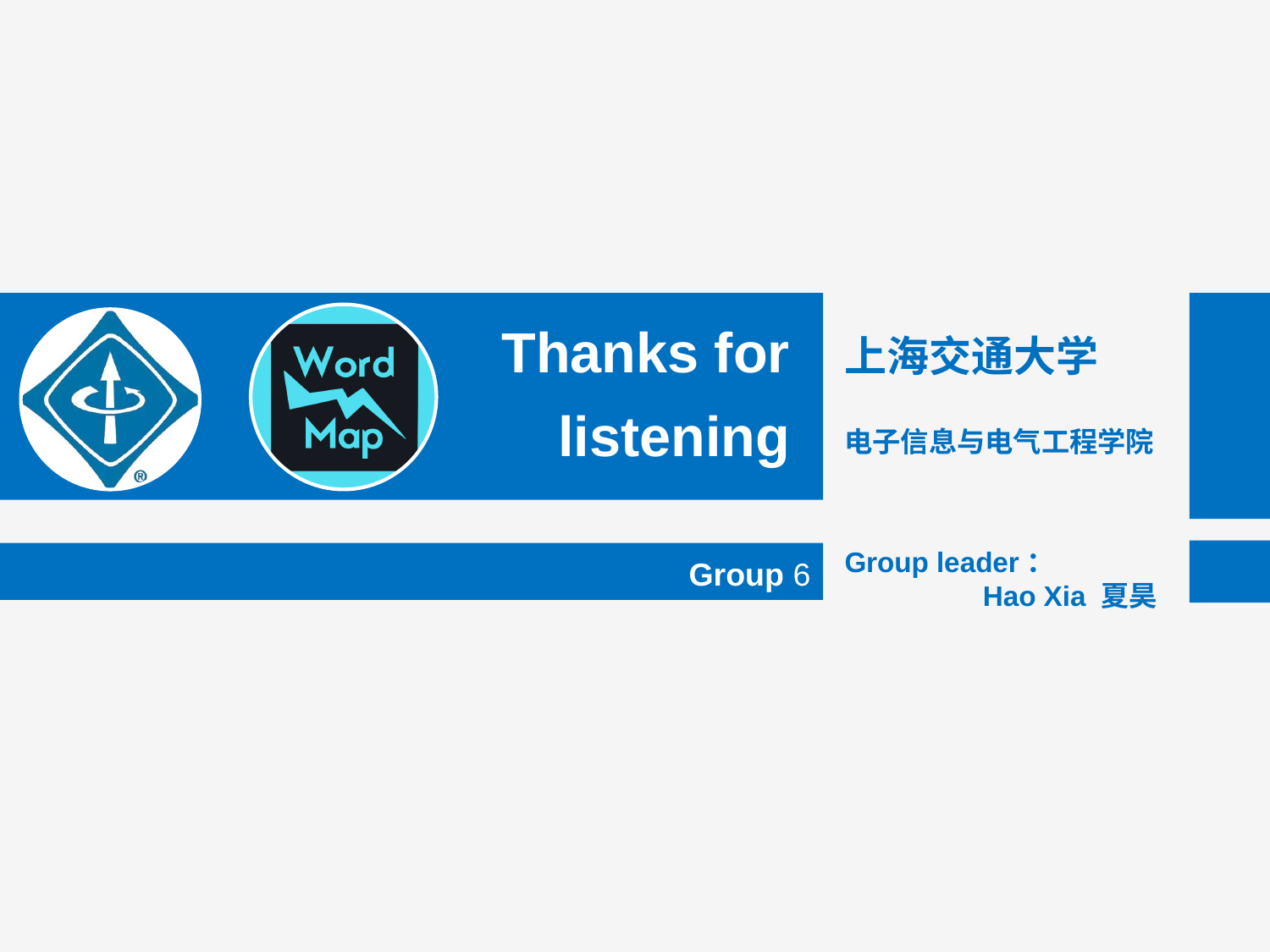

Thanks for listening
Group 6

上海交通大学
电子信息与电气工程学院
Group leader：
Hao Xia 夏昊